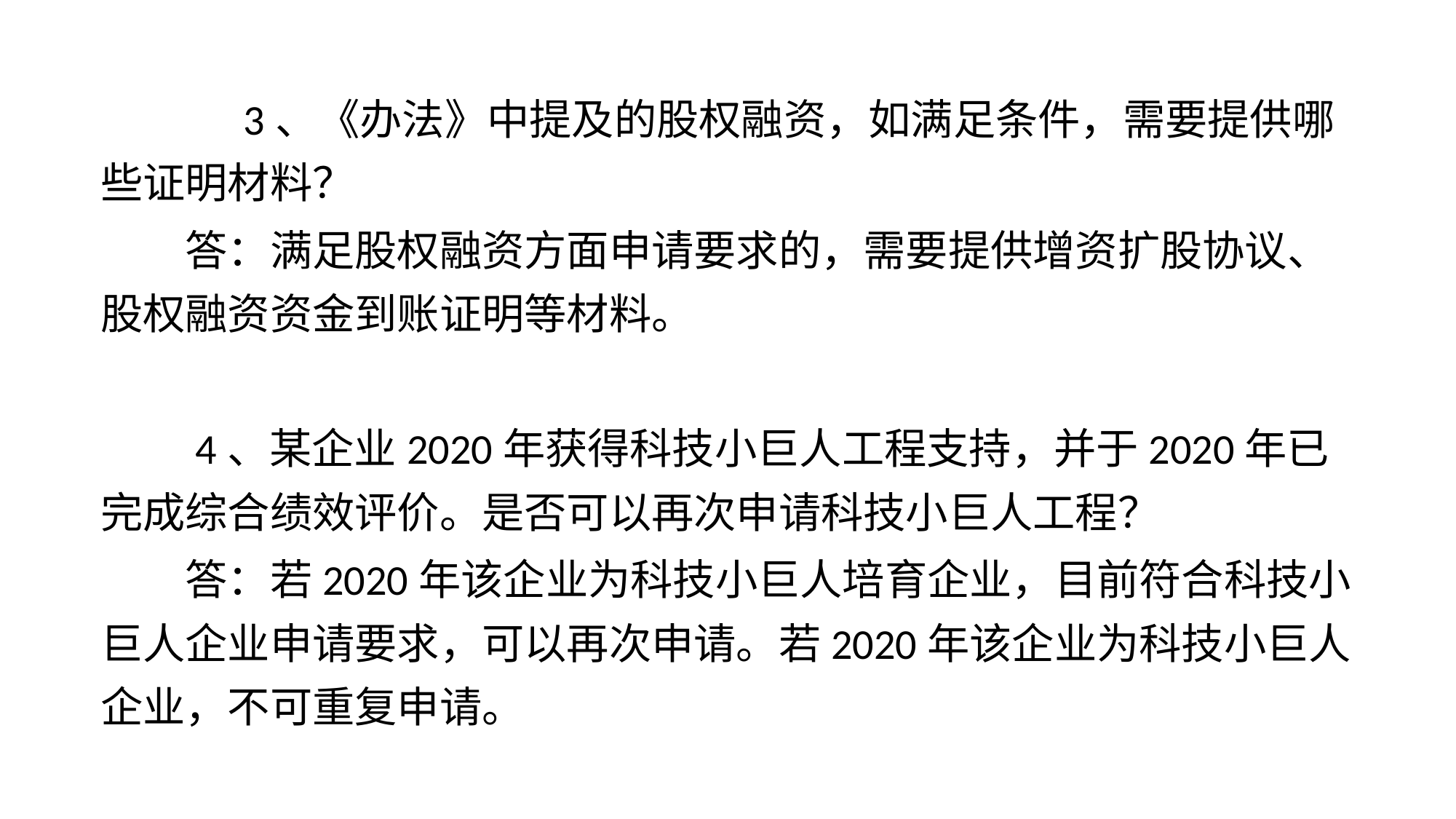

3、《办法》中提及的股权融资，如满足条件，需要提供哪些证明材料？
　　答：满足股权融资方面申请要求的，需要提供增资扩股协议、股权融资资金到账证明等材料。

　　4、某企业2020年获得科技小巨人工程支持，并于2020年已完成综合绩效评价。是否可以再次申请科技小巨人工程？
　　答：若2020年该企业为科技小巨人培育企业，目前符合科技小巨人企业申请要求，可以再次申请。若2020年该企业为科技小巨人企业，不可重复申请。